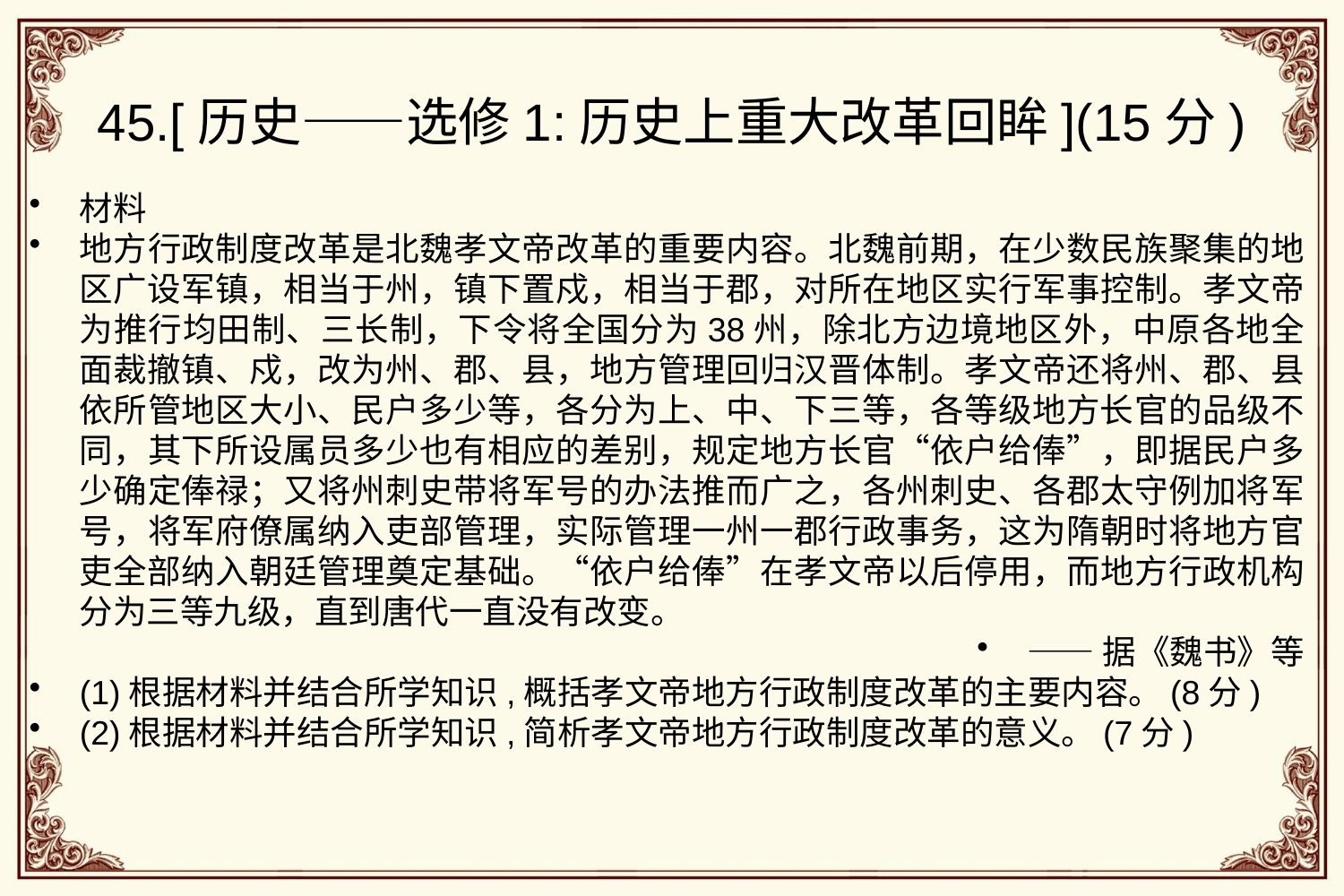

# 45.[历史——选修1:历史上重大改革回眸](15分)
材料
地方行政制度改革是北魏孝文帝改革的重要内容。北魏前期，在少数民族聚集的地区广设军镇，相当于州，镇下置戍，相当于郡，对所在地区实行军事控制。孝文帝为推行均田制、三长制，下令将全国分为38州，除北方边境地区外，中原各地全面裁撤镇、戍，改为州、郡、县，地方管理回归汉晋体制。孝文帝还将州、郡、县依所管地区大小、民户多少等，各分为上、中、下三等，各等级地方长官的品级不同，其下所设属员多少也有相应的差别，规定地方长官“依户给俸”，即据民户多少确定俸禄；又将州刺史带将军号的办法推而广之，各州刺史、各郡太守例加将军号，将军府僚属纳入吏部管理，实际管理一州一郡行政事务，这为隋朝时将地方官吏全部纳入朝廷管理奠定基础。“依户给俸”在孝文帝以后停用，而地方行政机构分为三等九级，直到唐代一直没有改变。
——据《魏书》等
(1)根据材料并结合所学知识,概括孝文帝地方行政制度改革的主要内容。(8分)
(2)根据材料并结合所学知识,简析孝文帝地方行政制度改革的意义。(7分)